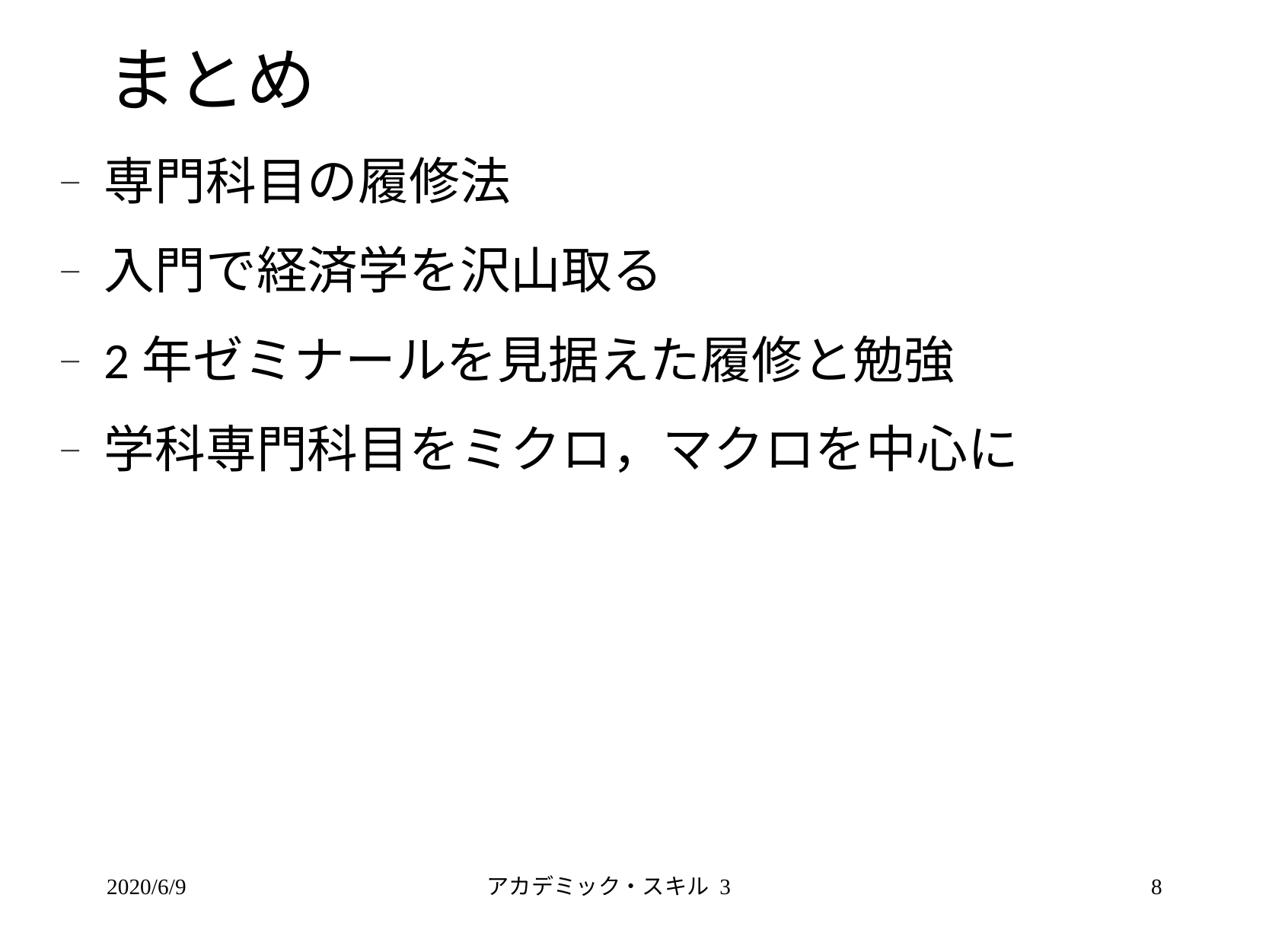

# まとめ
専門科目の履修法
入門で経済学を沢山取る
2年ゼミナールを見据えた履修と勉強
学科専門科目をミクロ，マクロを中心に

2020/6/9
アカデミック・スキル 3
8